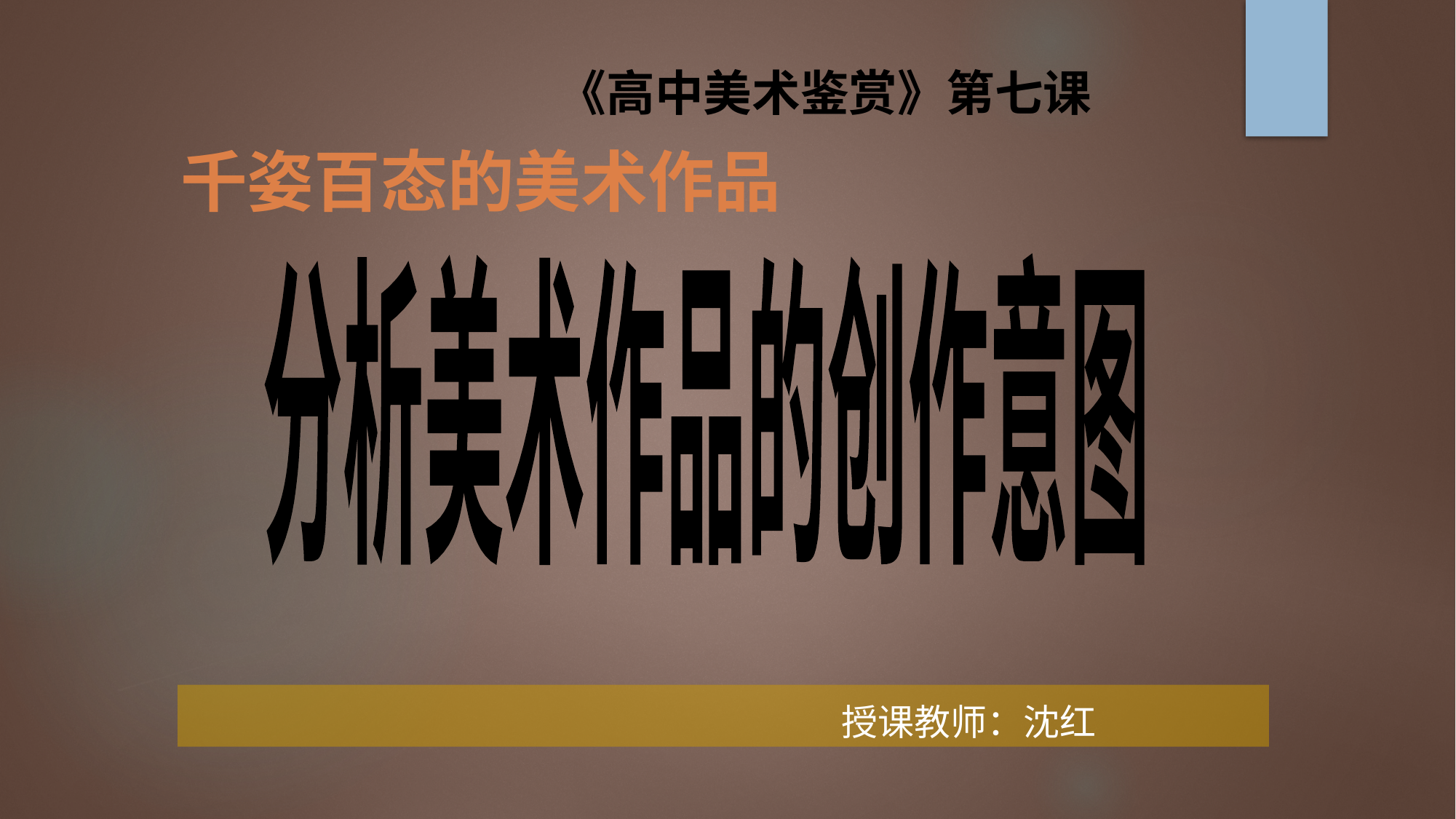

《高中美术鉴赏》第七课
千姿百态的美术作品
分析美术作品的创作意图

授课教师：沈红